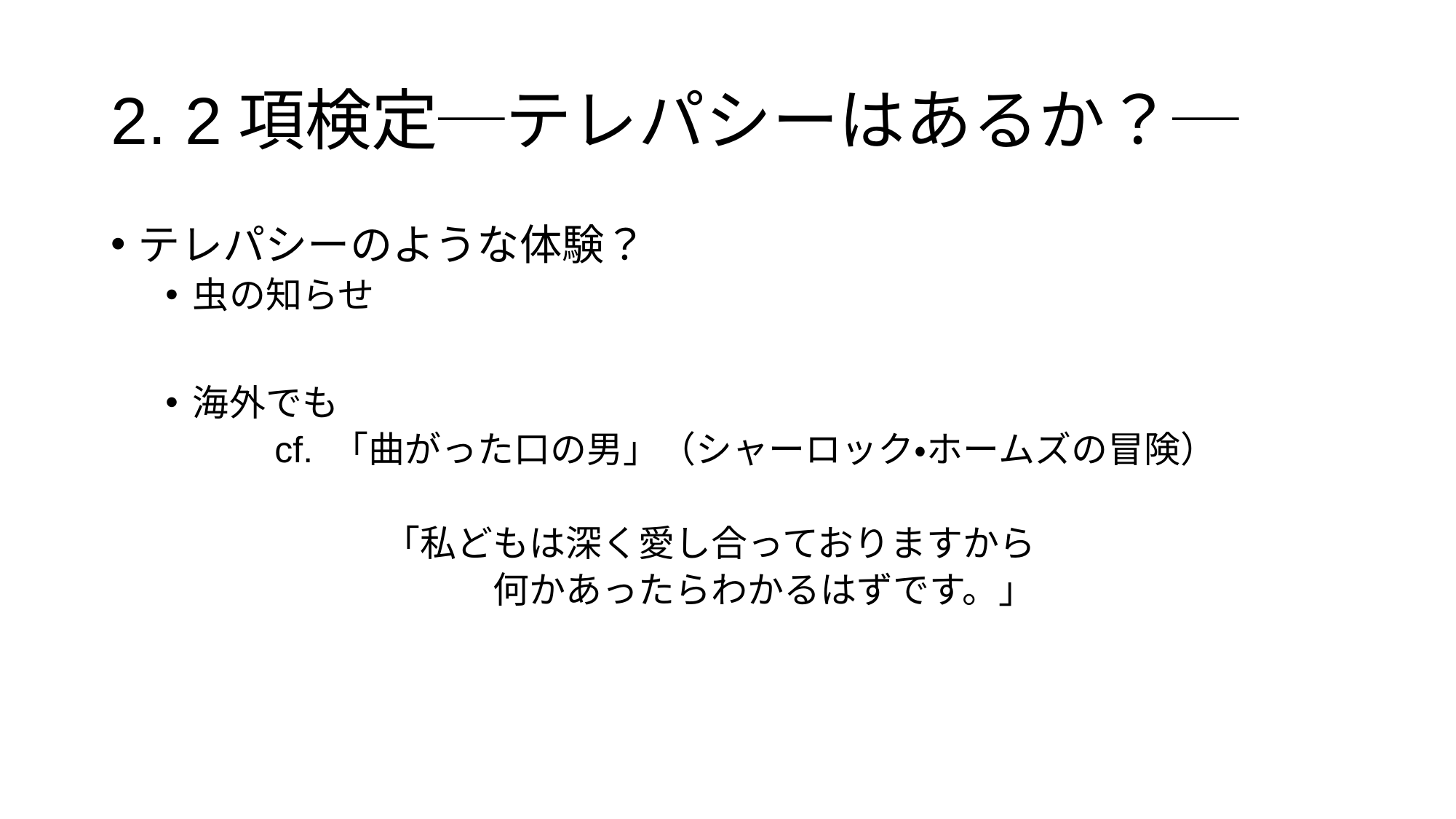

# 2. 2項検定─テレパシーはあるか？─
テレパシーのような体験？
虫の知らせ

海外でも
	cf. 「曲がった口の男」（シャーロック・ホームズの冒険）

		「私どもは深く愛し合っておりますから
			何かあったらわかるはずです。」